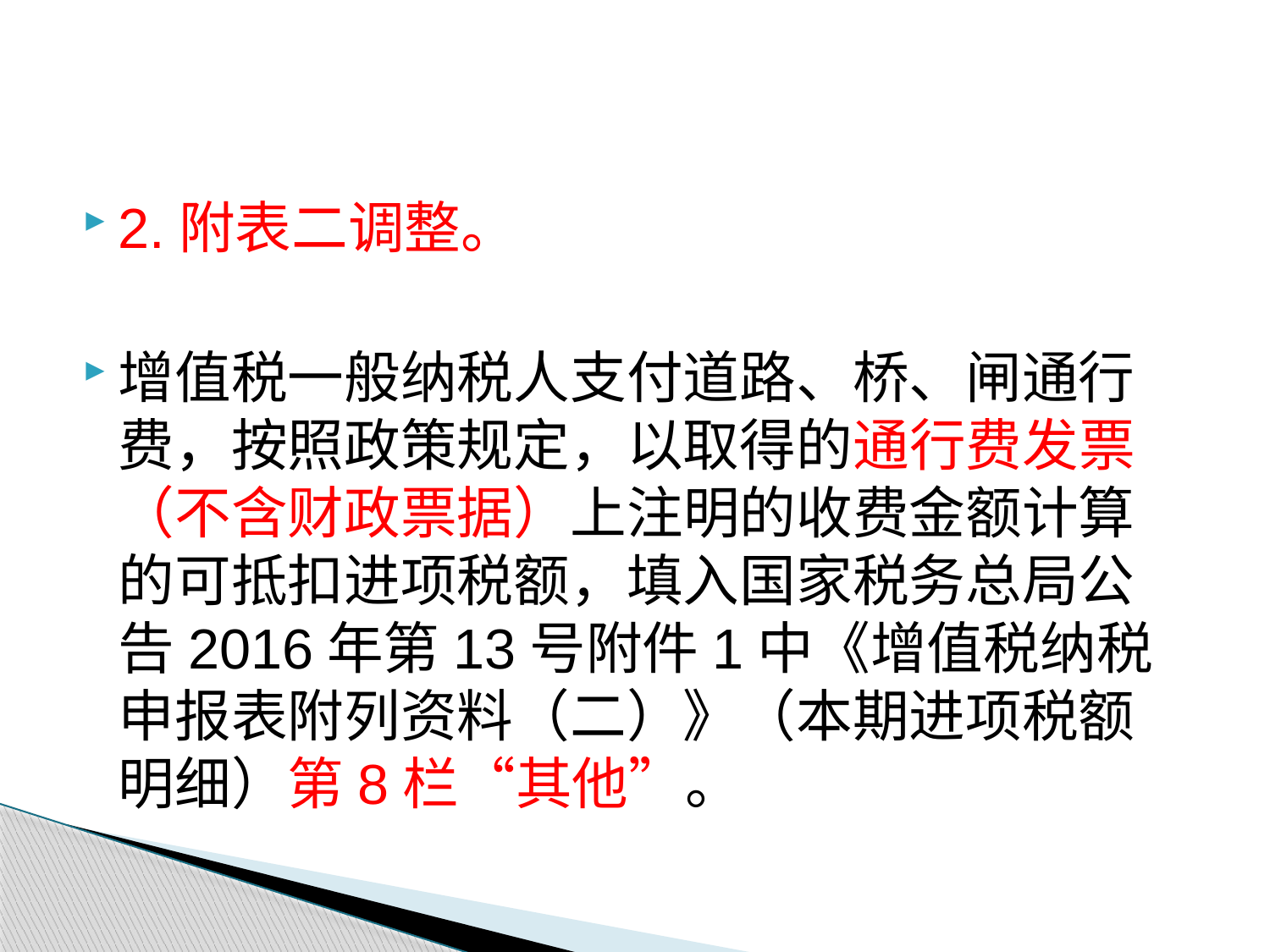

2.附表二调整。

增值税一般纳税人支付道路、桥、闸通行费，按照政策规定，以取得的通行费发票（不含财政票据）上注明的收费金额计算的可抵扣进项税额，填入国家税务总局公告2016年第13号附件1中《增值税纳税申报表附列资料（二）》（本期进项税额明细）第8栏“其他”。